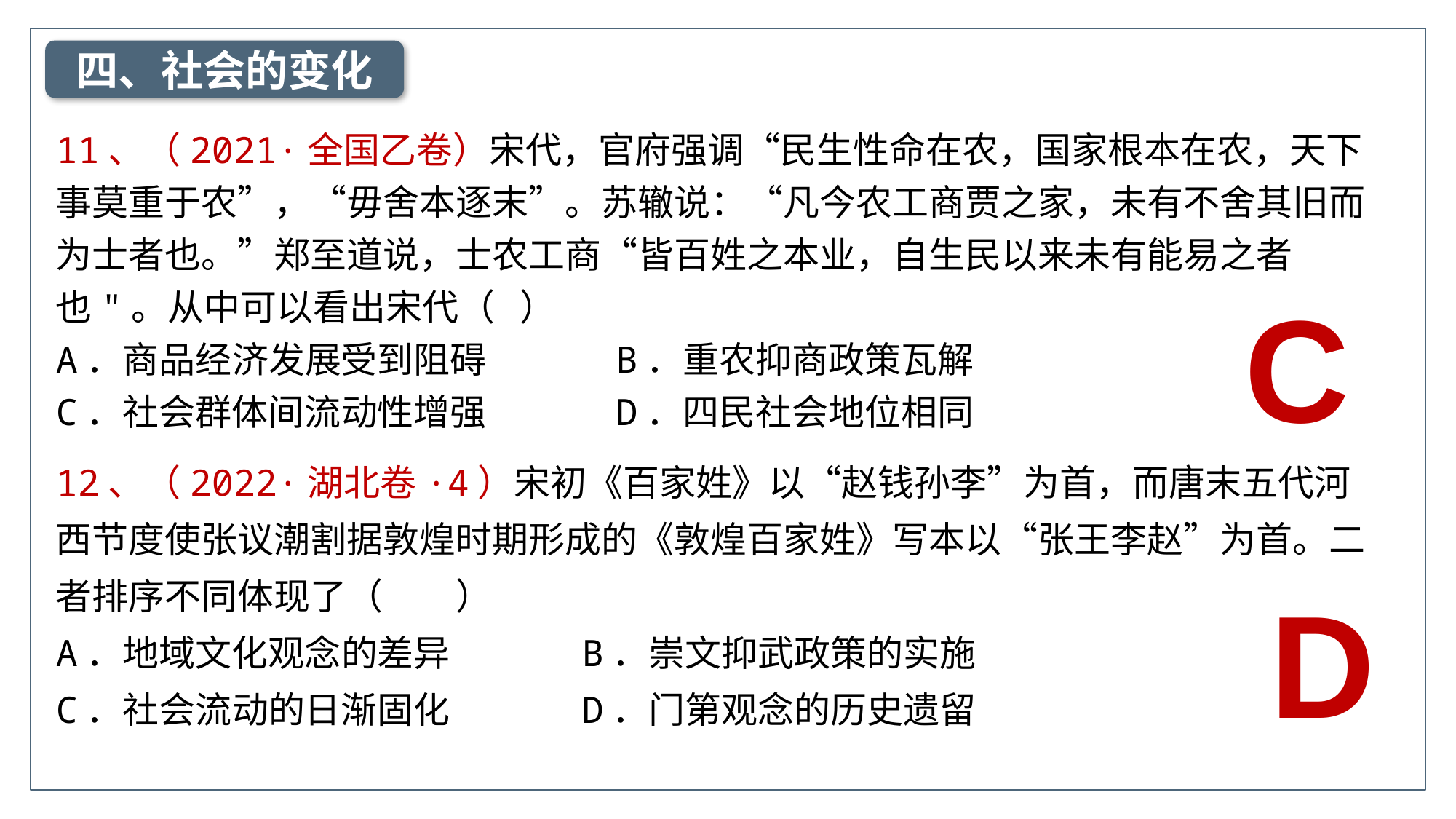

四、社会的变化
11、（2021·全国乙卷）宋代，官府强调“民生性命在农，国家根本在农，天下事莫重于农”，“毋舍本逐末”。苏辙说：“凡今农工商贾之家，未有不舍其旧而为士者也。”郑至道说，士农工商“皆百姓之本业，自生民以来未有能易之者也"。从中可以看出宋代（   ）
A．商品经济发展受到阻碍	              B．重农抑商政策瓦解
C．社会群体间流动性增强	              D．四民社会地位相同
C
12、（2022·湖北卷·4）宋初《百家姓》以“赵钱孙李”为首，而唐末五代河西节度使张议潮割据敦煌时期形成的《敦煌百家姓》写本以“张王李赵”为首。二者排序不同体现了（　　）
A．地域文化观念的差异               B．崇文抑武政策的实施
C．社会流动的日渐固化               D．门第观念的历史遗留
D